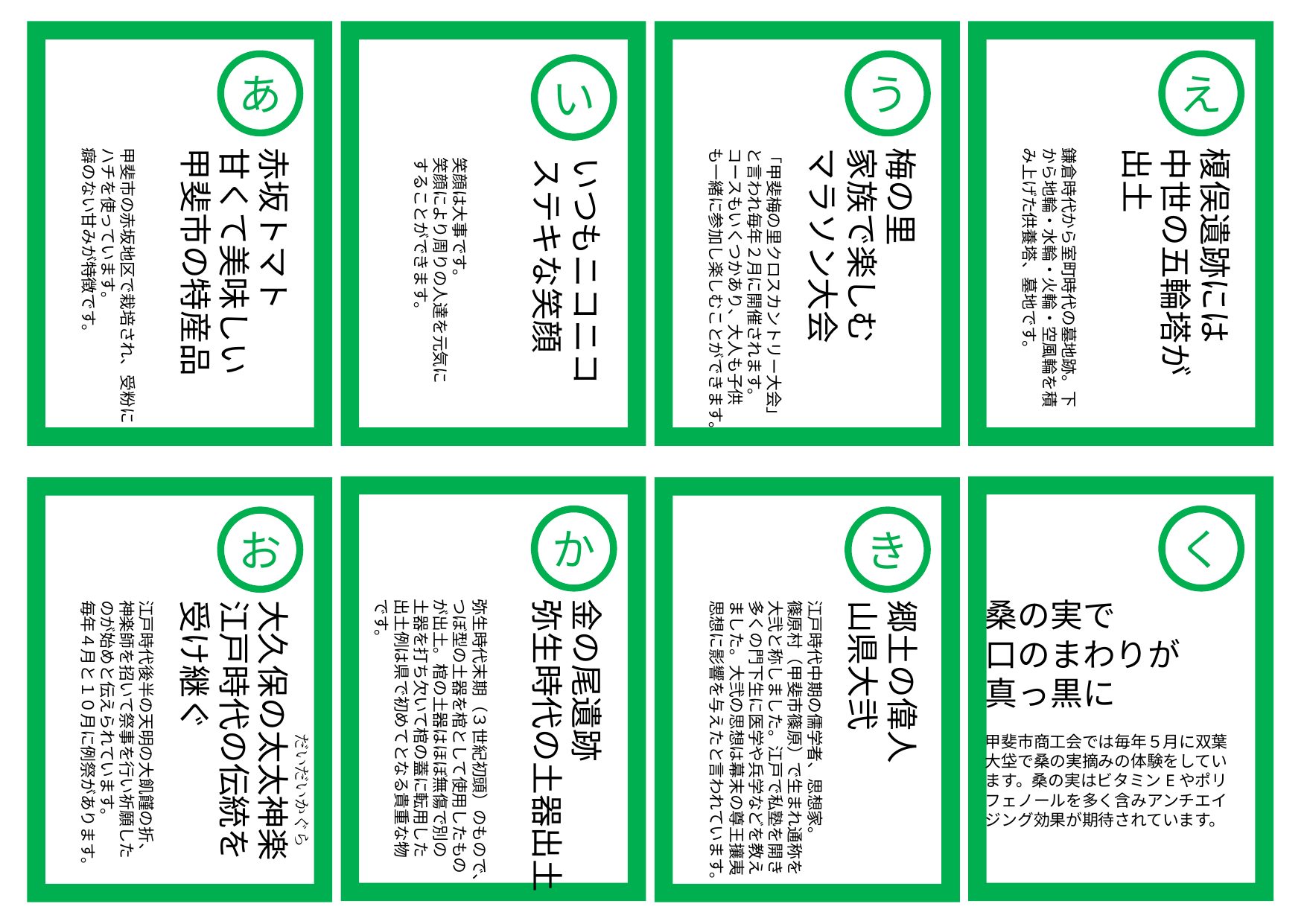

あ
う
え
い
赤坂トマト
甘くて美味しい
甲斐市の特産品

甲斐市の赤坂地区で栽培され、受粉に
ハチを使っています。
癖のない甘みが特徴です。
梅の里
家族で楽しむ
マラソン大会

「甲斐梅の里クロスカントリー大会」
と言われ毎年２月に開催されます。
コースもいくつかあり、大人も子供
も一緒に参加し楽しむことができます。
榎俣遺跡には
中世の五輪塔が
出土

鎌倉時代から室町時代の墓地跡。下から地輪・水輪・火輪・空風輪を積み上げた供養塔、墓地です。
いつもニコニコ
ステキな笑顔

笑顔は大事です。
笑顔により周りの人達を元気に
することができます。

か
く
お
き
金の尾遺跡
弥生時代の土器出土

弥生時代末期（３世紀初頭）のもので、
つぼ型の土器を棺として使用したもの
が出土。棺の土器はほぼ無傷で別の
土器を打ち欠いて棺の蓋に転用した
出土例は県で初めてとなる貴重な物
です。
大久保の太太神楽
江戸時代の伝統を
受け継ぐ

江戸時代後半の天明の大飢饉の折、
神楽師を招いて祭事を行い祈願した
のが始めと伝えられています。
毎年４月と１０月に例祭があります。
郷土の偉人
山県大弐

江戸時代中期の儒学者、思想家。
篠原村（甲斐市篠原）で生まれ通称を
大弐と称しました。江戸で私塾を開き多くの門下生に医学や兵学などを教えました。大弐の思想は幕末の尊王攘夷思想に影響を与えたと言われています。
桑の実で
口のまわりが
真っ黒に

甲斐市商工会では毎年５月に双葉大垈で桑の実摘みの体験をしています。桑の実はビタミンEやポリフェノールを多く含みアンチエイジング効果が期待されています。
　 だいだいかぐら